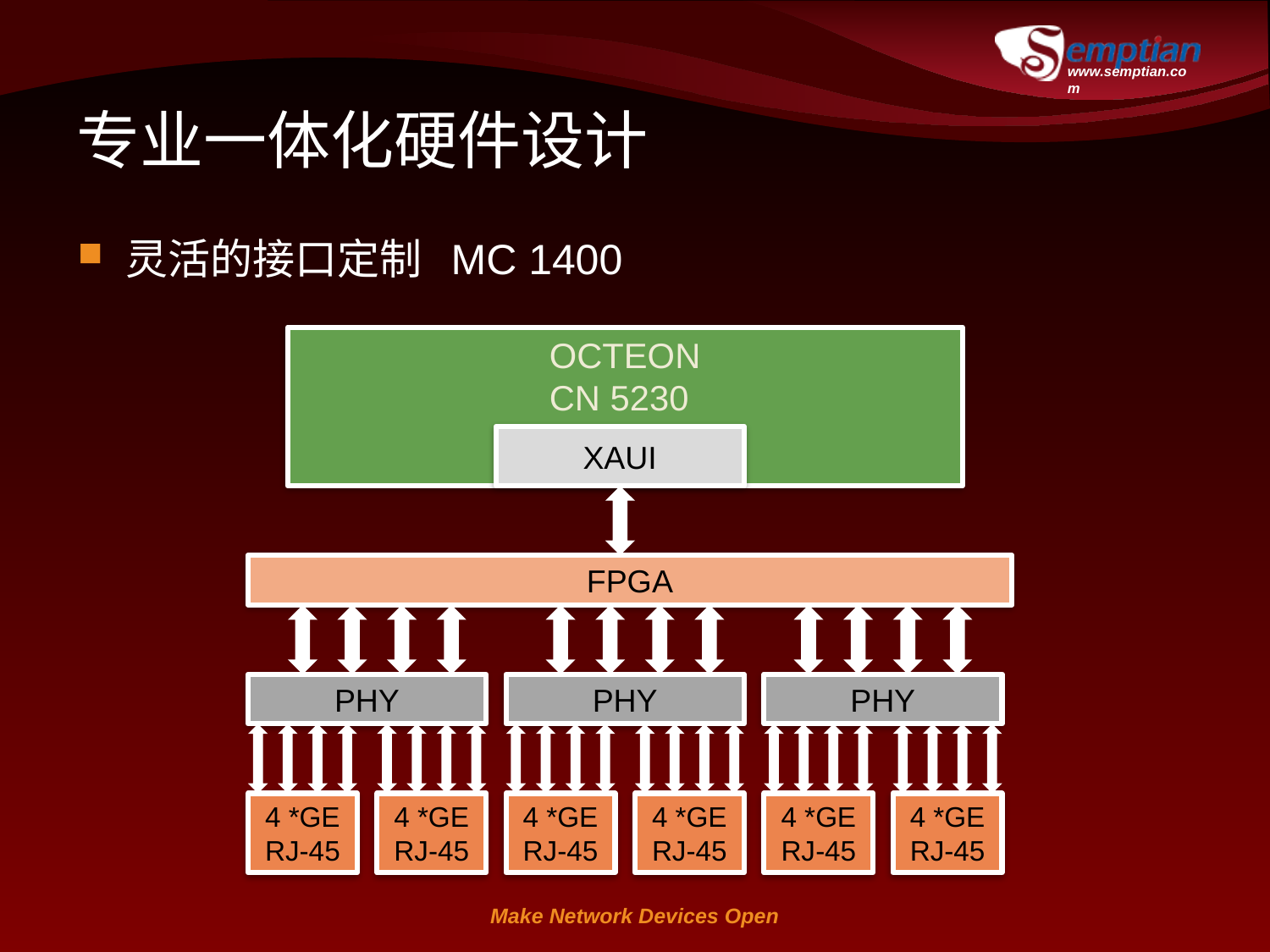

# 专业一体化硬件设计
灵活的接口定制  MC 1400
OCTEON
CN 5230
XAUI

FPGA

PHY
PHY
PHY

4 *GE RJ-45
4 *GE RJ-45
4 *GE RJ-45
4 *GE RJ-45
4 *GE RJ-45
4 *GE RJ-45